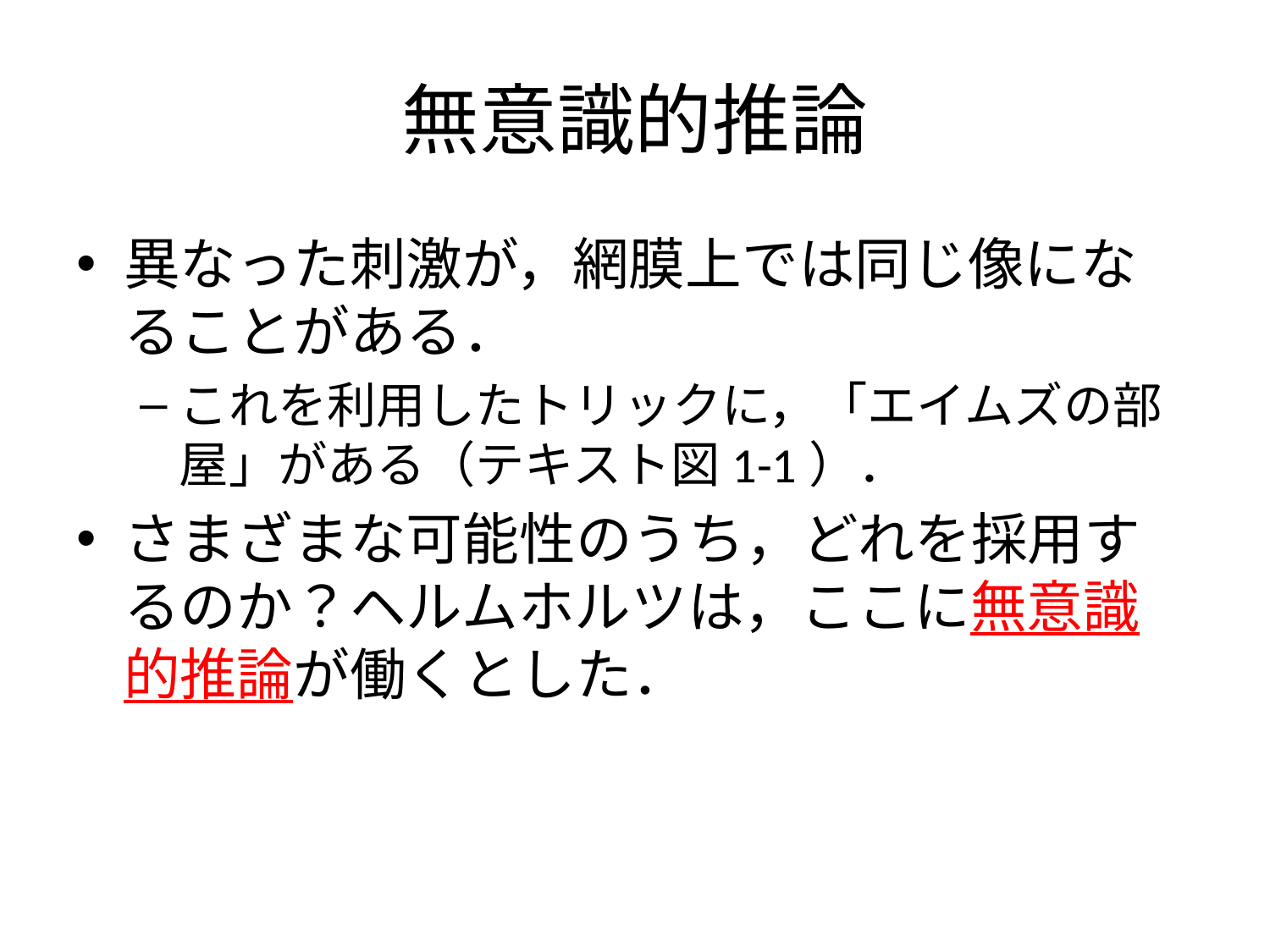

# 無意識的推論
異なった刺激が，網膜上では同じ像になることがある．
これを利用したトリックに，「エイムズの部屋」がある（テキスト図1-1）．
さまざまな可能性のうち，どれを採用するのか？ヘルムホルツは，ここに無意識的推論が働くとした．